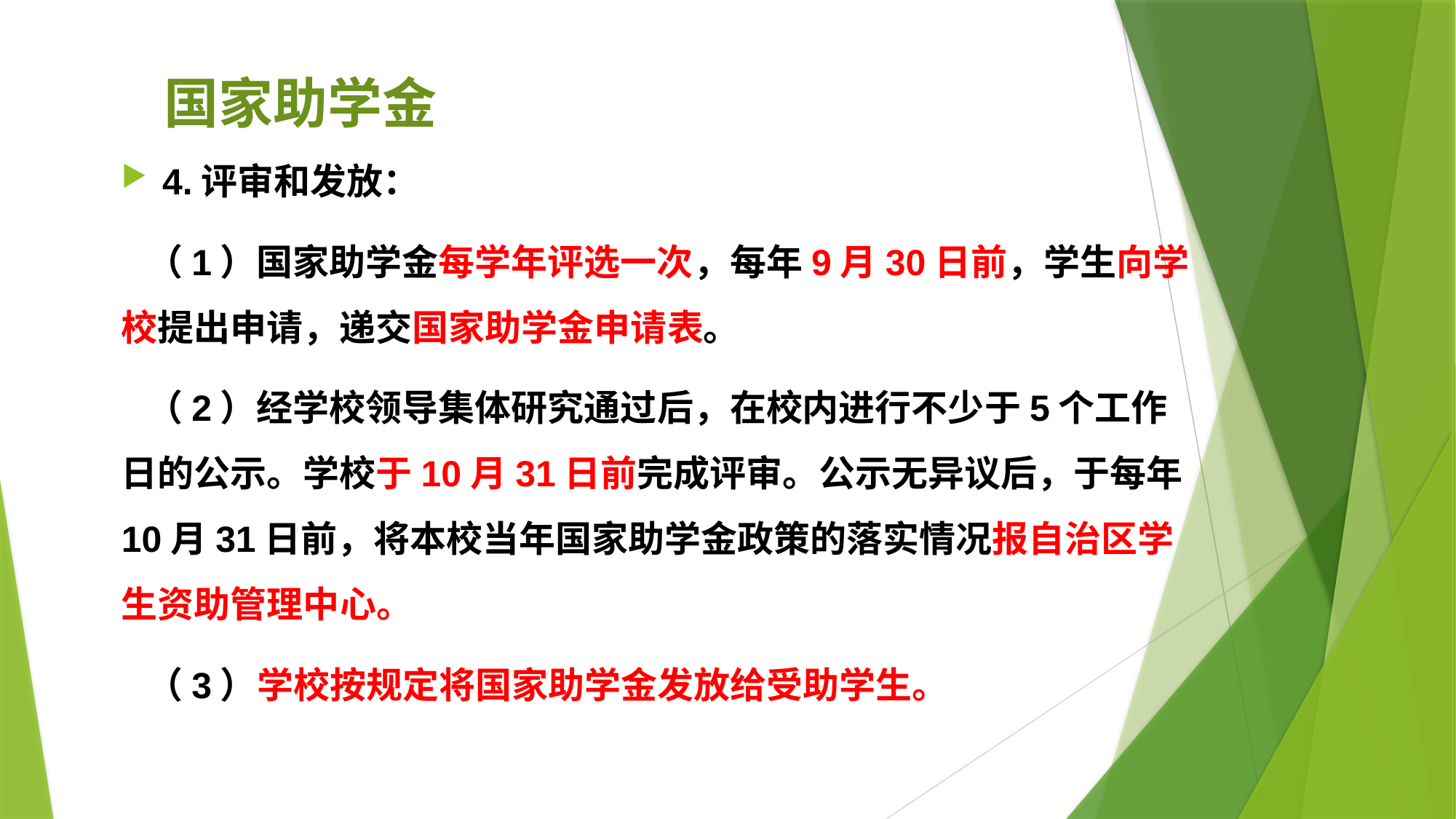

# 国家助学金
4.评审和发放：
  （1）国家助学金每学年评选一次，每年9月30日前，学生向学校提出申请，递交国家助学金申请表。
  （2）经学校领导集体研究通过后，在校内进行不少于5个工作日的公示。学校于10月31日前完成评审。公示无异议后，于每年10月31日前，将本校当年国家助学金政策的落实情况报自治区学生资助管理中心。
  （3）学校按规定将国家助学金发放给受助学生。